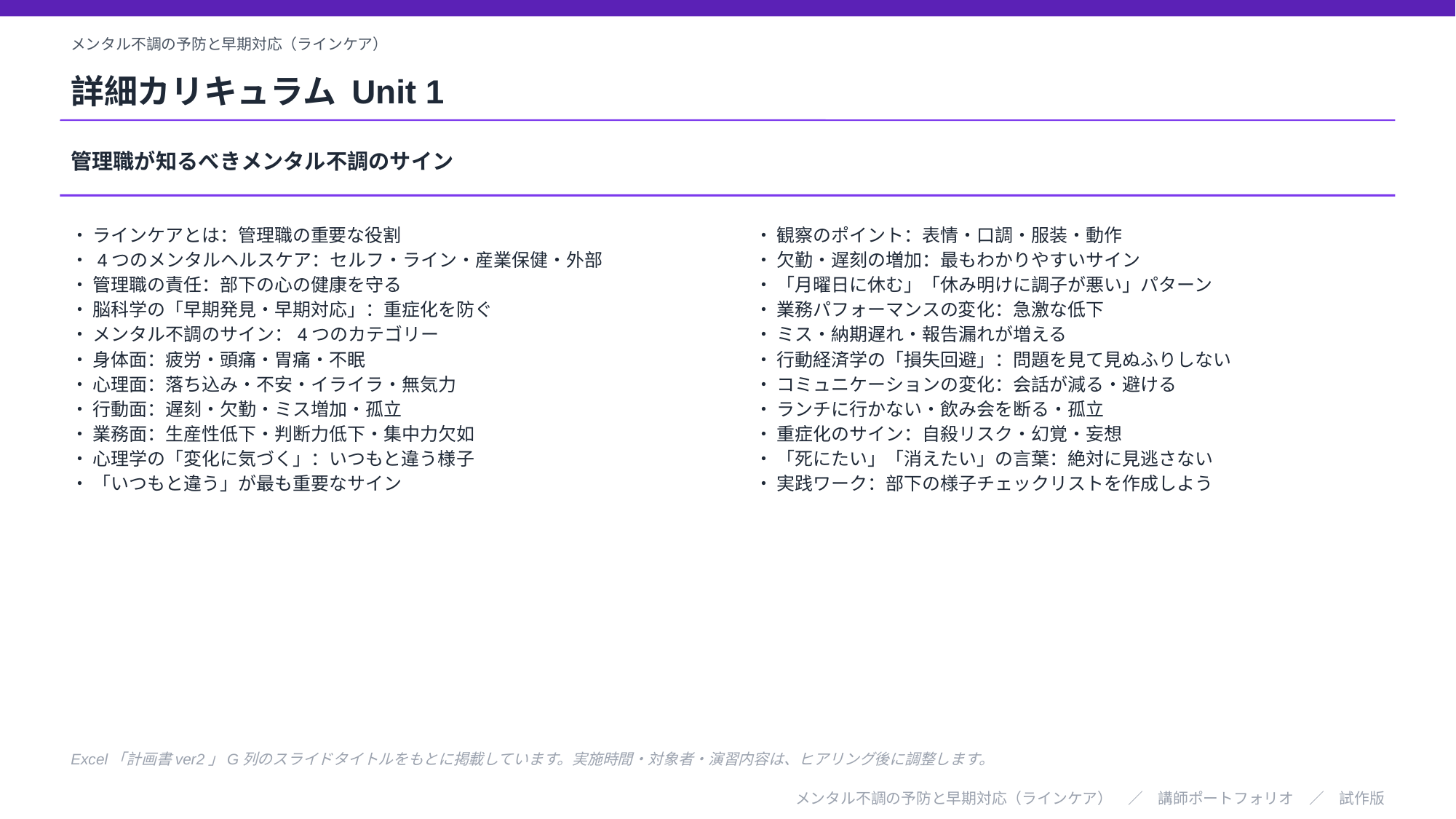

メンタル不調の予防と早期対応（ラインケア）
詳細カリキュラム Unit 1

管理職が知るべきメンタル不調のサイン

・ ラインケアとは：管理職の重要な役割
・ 4つのメンタルヘルスケア：セルフ・ライン・産業保健・外部
・ 管理職の責任：部下の心の健康を守る
・ 脳科学の「早期発見・早期対応」：重症化を防ぐ
・ メンタル不調のサイン：4つのカテゴリー
・ 身体面：疲労・頭痛・胃痛・不眠
・ 心理面：落ち込み・不安・イライラ・無気力
・ 行動面：遅刻・欠勤・ミス増加・孤立
・ 業務面：生産性低下・判断力低下・集中力欠如
・ 心理学の「変化に気づく」：いつもと違う様子
・ 「いつもと違う」が最も重要なサイン
・ 観察のポイント：表情・口調・服装・動作
・ 欠勤・遅刻の増加：最もわかりやすいサイン
・ 「月曜日に休む」「休み明けに調子が悪い」パターン
・ 業務パフォーマンスの変化：急激な低下
・ ミス・納期遅れ・報告漏れが増える
・ 行動経済学の「損失回避」：問題を見て見ぬふりしない
・ コミュニケーションの変化：会話が減る・避ける
・ ランチに行かない・飲み会を断る・孤立
・ 重症化のサイン：自殺リスク・幻覚・妄想
・ 「死にたい」「消えたい」の言葉：絶対に見逃さない
・ 実践ワーク：部下の様子チェックリストを作成しよう
Excel「計画書ver2」G列のスライドタイトルをもとに掲載しています。実施時間・対象者・演習内容は、ヒアリング後に調整します。
メンタル不調の予防と早期対応（ラインケア）　／　講師ポートフォリオ　／　試作版